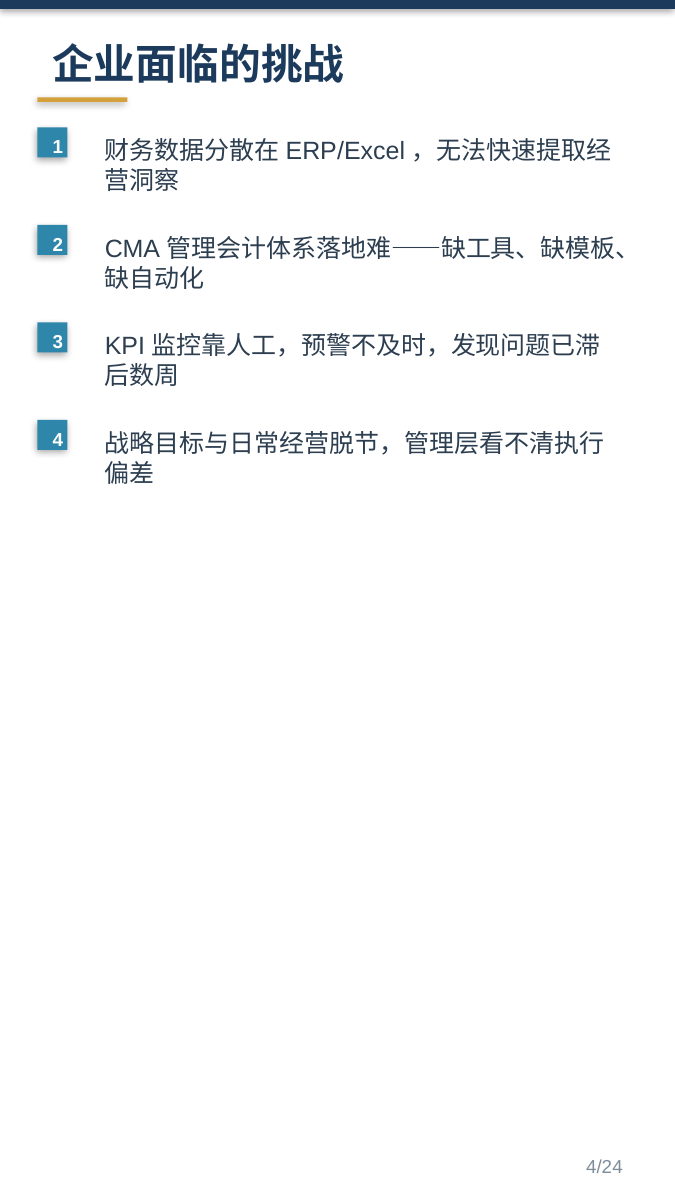

企业面临的挑战

1
财务数据分散在ERP/Excel，无法快速提取经营洞察

2
CMA管理会计体系落地难——缺工具、缺模板、缺自动化

3
KPI监控靠人工，预警不及时，发现问题已滞后数周

4
战略目标与日常经营脱节，管理层看不清执行偏差
4/24